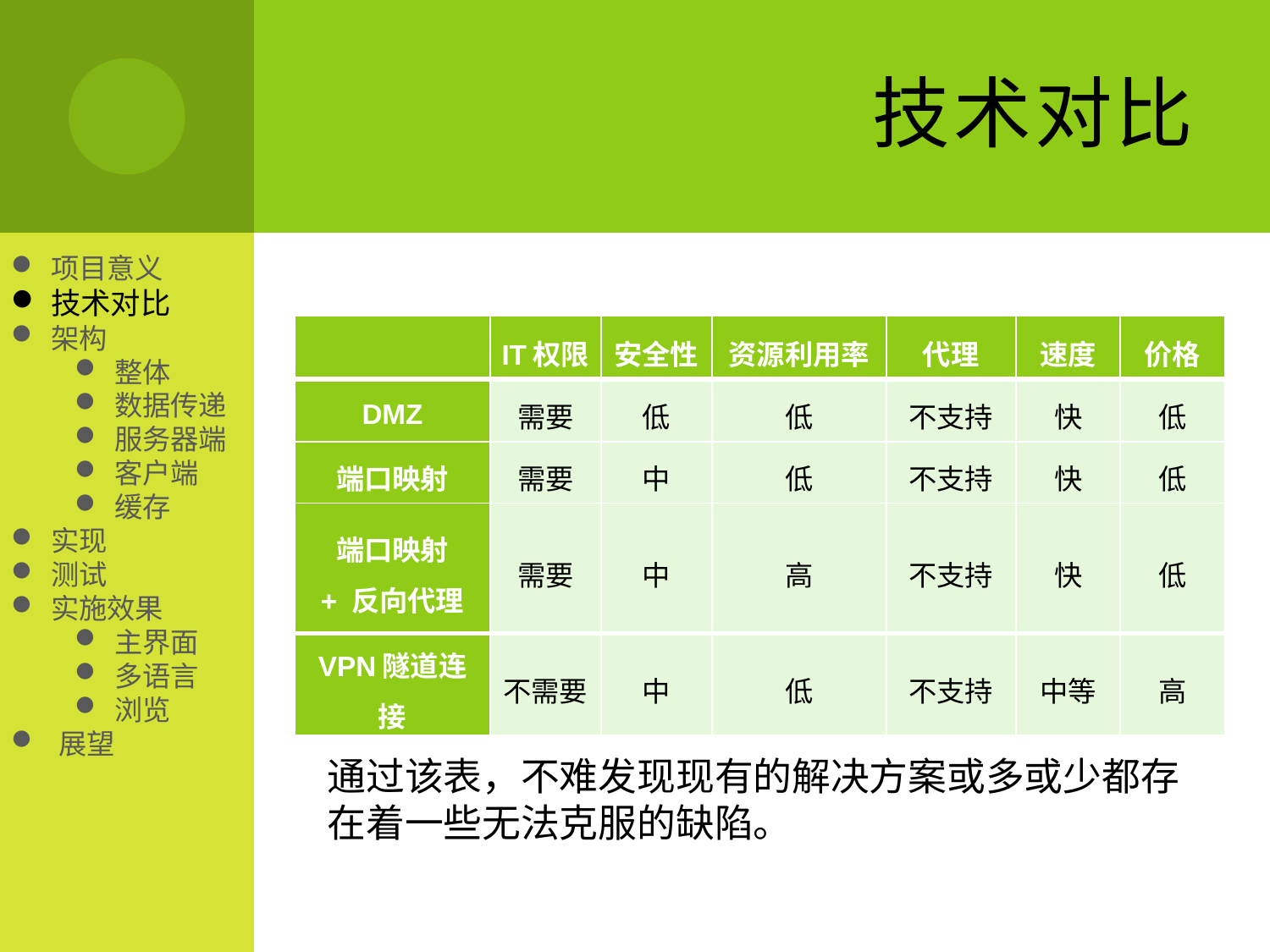

# 技术对比
项目意义
技术对比
架构
整体
数据传递
服务器端
客户端
缓存
实现
测试
实施效果
主界面
多语言
浏览
展望
|  | IT权限 | 安全性 | 资源利用率 | 代理 | 速度 | 价格 |
| --- | --- | --- | --- | --- | --- | --- |
| DMZ | 需要 | 低 | 低 | 不支持 | 快 | 低 |
| 端口映射 | 需要 | 中 | 低 | 不支持 | 快 | 低 |
| 端口映射 + 反向代理 | 需要 | 中 | 高 | 不支持 | 快 | 低 |
| VPN隧道连接 | 不需要 | 中 | 低 | 不支持 | 中等 | 高 |
通过该表，不难发现现有的解决方案或多或少都存在着一些无法克服的缺陷。